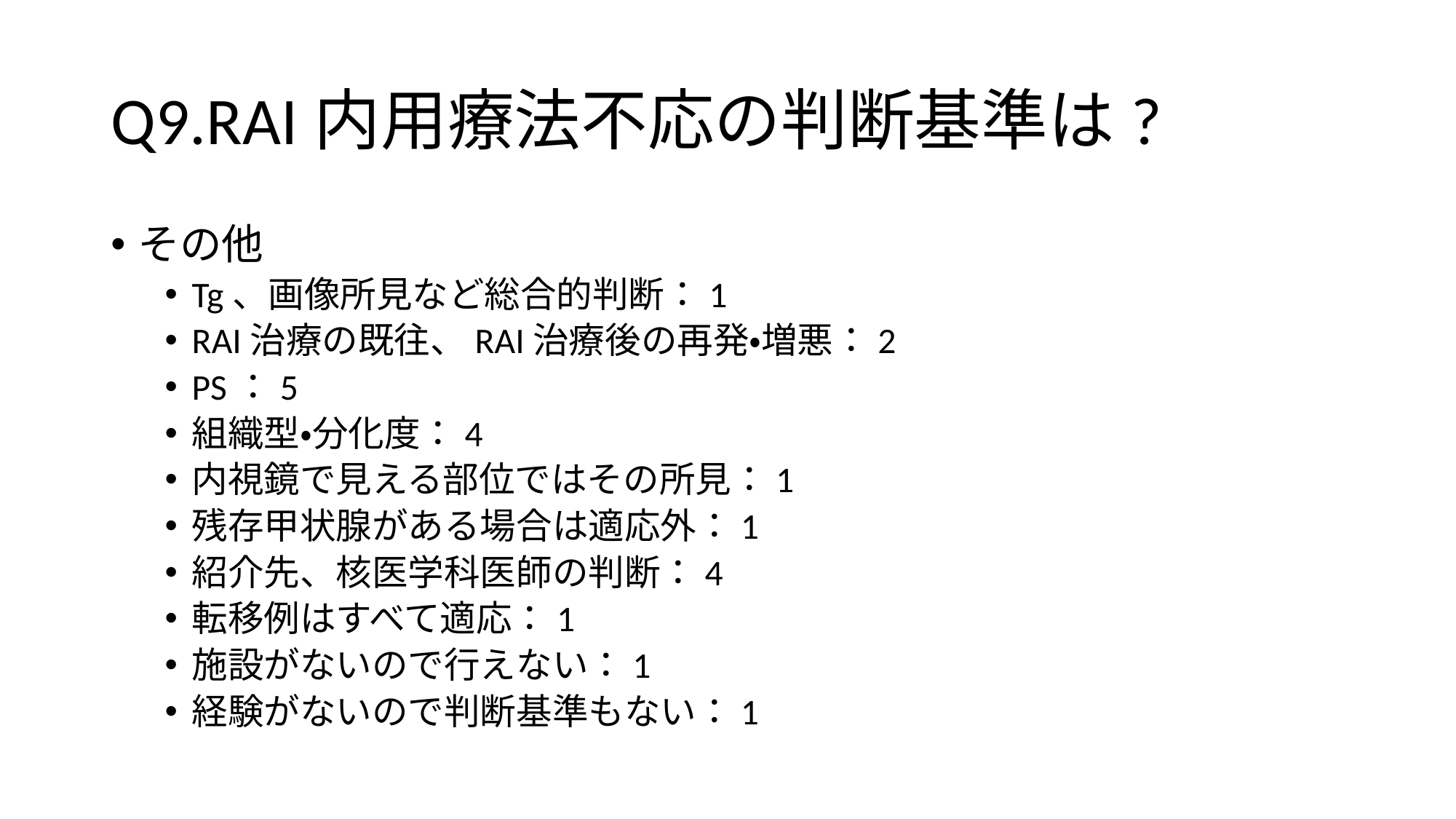

# Q9.RAI内用療法不応の判断基準は?
その他
Tg、画像所見など総合的判断：1
RAI治療の既往、RAI治療後の再発・増悪：2
PS：5
組織型・分化度：4
内視鏡で見える部位ではその所見：1
残存甲状腺がある場合は適応外：1
紹介先、核医学科医師の判断：4
転移例はすべて適応：1
施設がないので行えない：1
経験がないので判断基準もない：1